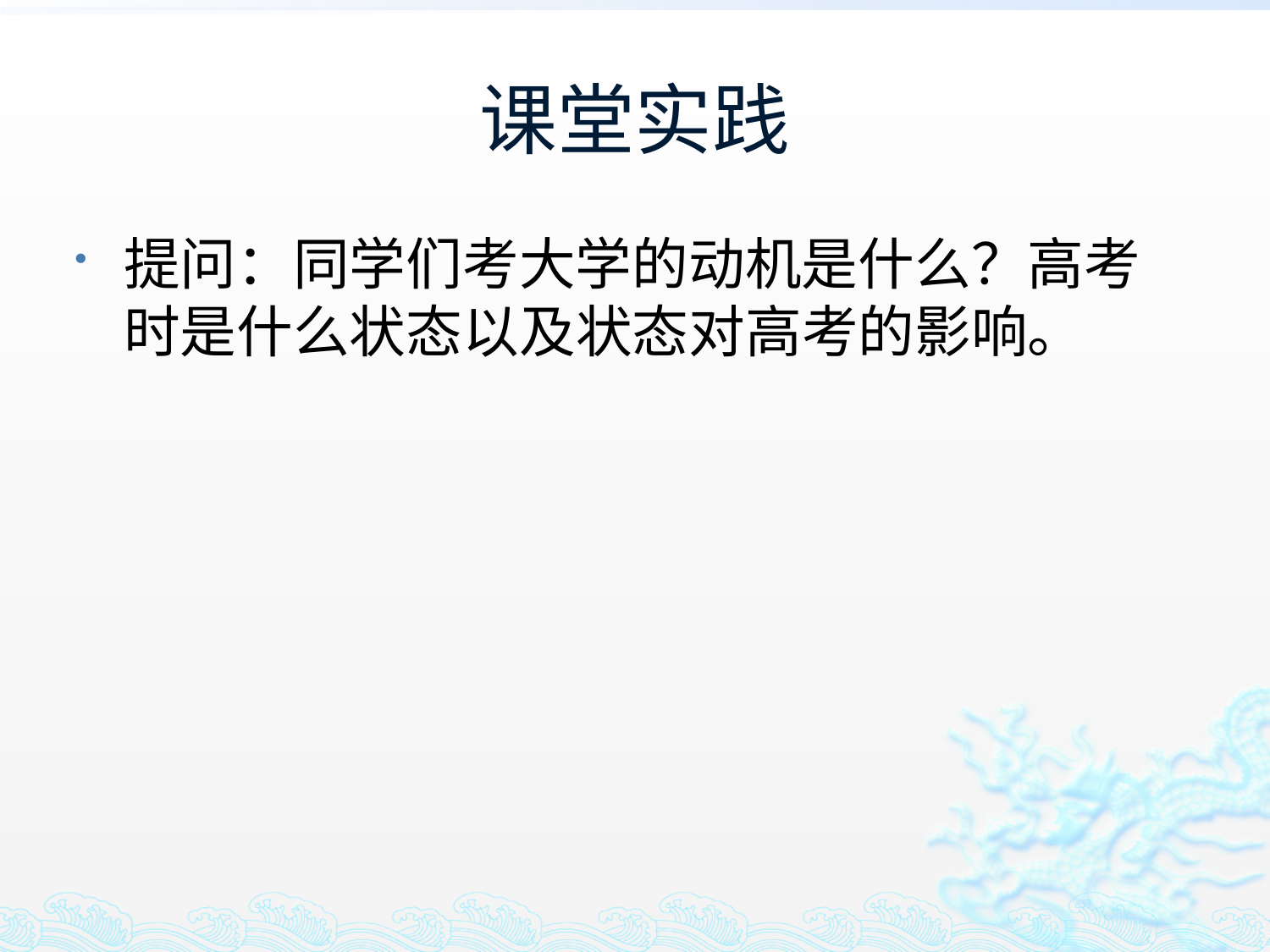

# 课堂实践
提问：同学们考大学的动机是什么？高考时是什么状态以及状态对高考的影响。